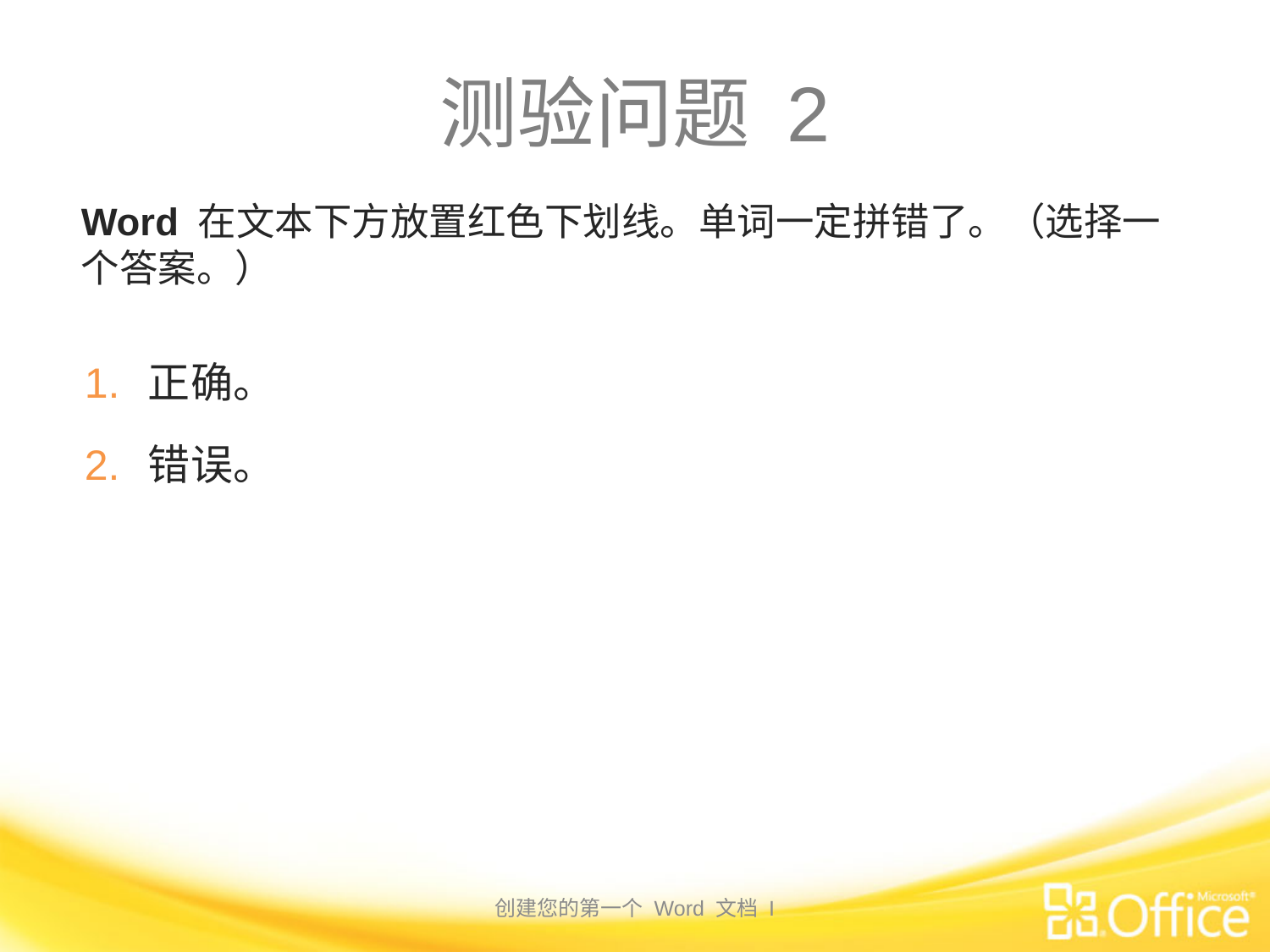

# 测验问题 2
Word 在文本下方放置红色下划线。单词一定拼错了。（选择一个答案。）
正确。
错误。
创建您的第一个 Word 文档 I